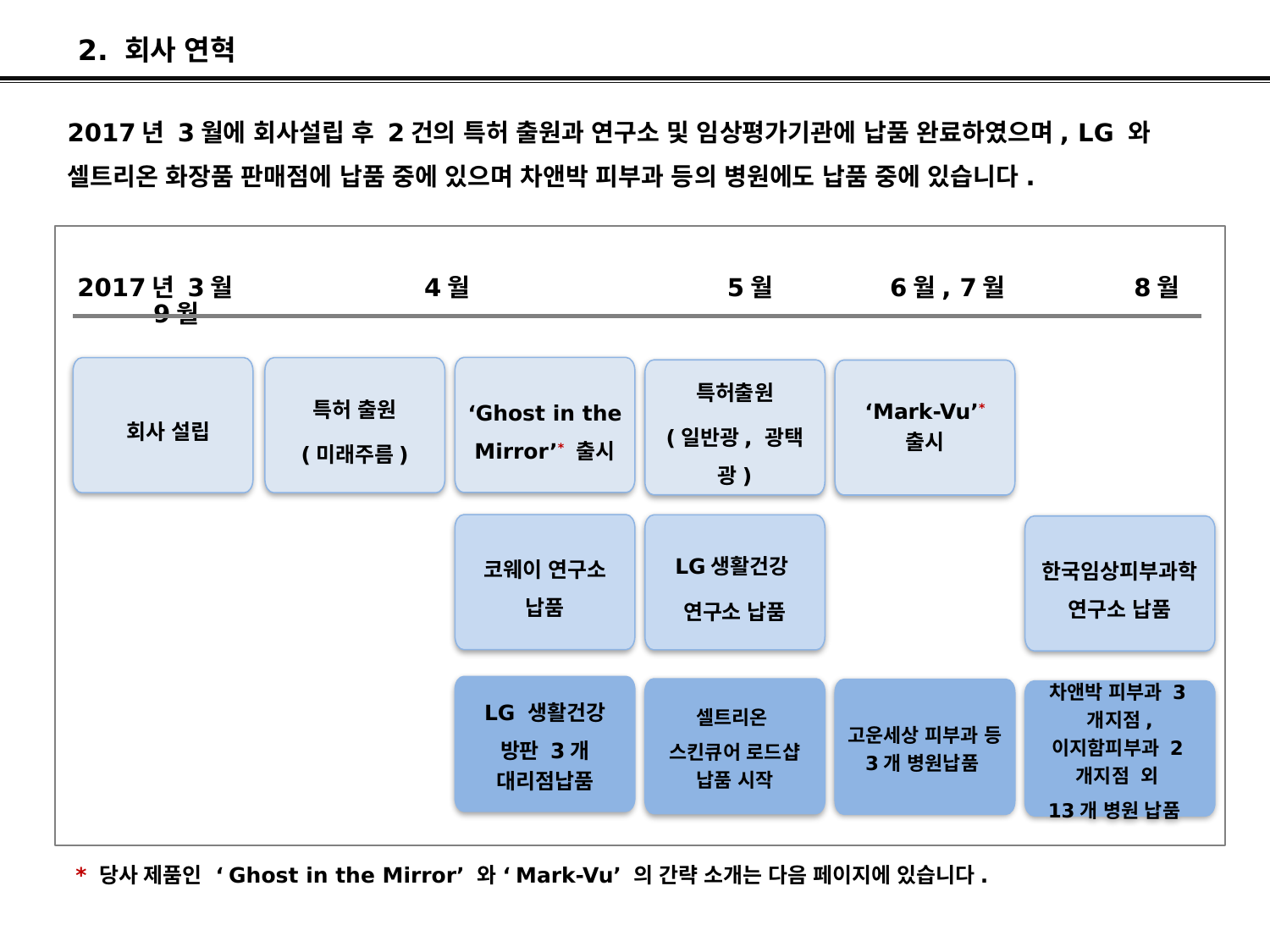

2. 회사 연혁
2017년 3월에 회사설립 후 2건의 특허 출원과 연구소 및 임상평가기관에 납품 완료하였으며, LG 와  셀트리온 화장품 판매점에 납품 중에 있으며 차앤박 피부과 등의 병원에도 납품 중에 있습니다.

2017년 3월	          4월 	 	 5월             6월, 7월	    8월                  9월
‘Ghost in the Mirror’* 출시
 회사 설립
특허 출원
(미래주름)
특허출원
(일반광, 광택광)
 ‘Mark-Vu’*
출시
코웨이 연구소 납품
LG생활건강
연구소 납품
LG 생활건강
방판 3개 대리점납품
셀트리온
스킨큐어 로드샵 납품 시작
한국임상피부과학 연구소 납품
고운세상 피부과 등 3개 병원납품
차앤박 피부과 3개지점, 이지함피부과 2개지점  외
13개 병원 납품
* 당사 제품인  ‘Ghost in the Mirror’ 와 ‘Mark-Vu’ 의 간략 소개는 다음 페이지에 있습니다.